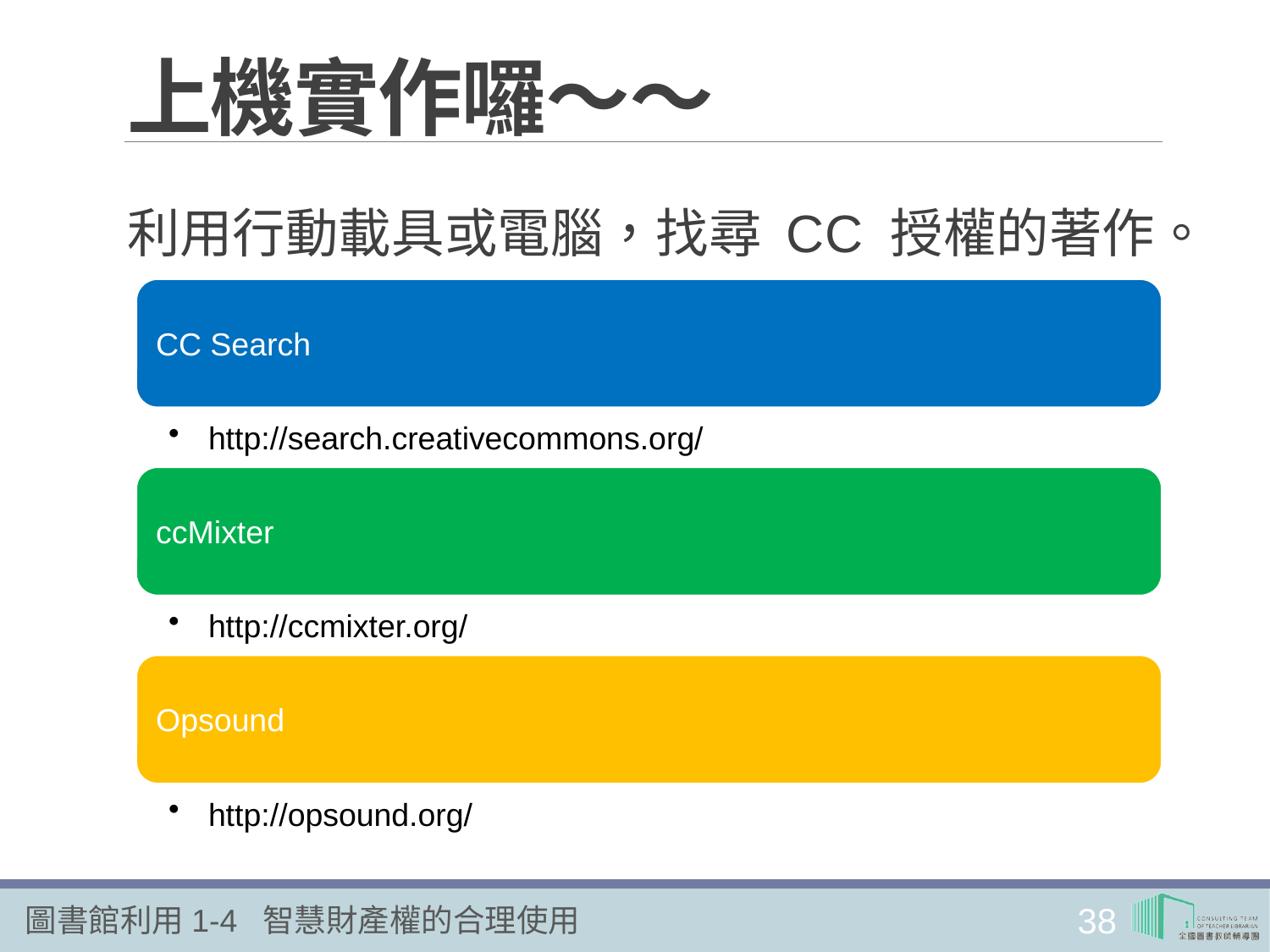

# 上機實作囉～～
利用行動載具或電腦，找尋 CC 授權的著作。
CC Search
http://search.creativecommons.org/
ccMixter
http://ccmixter.org/
Opsound
http://opsound.org/